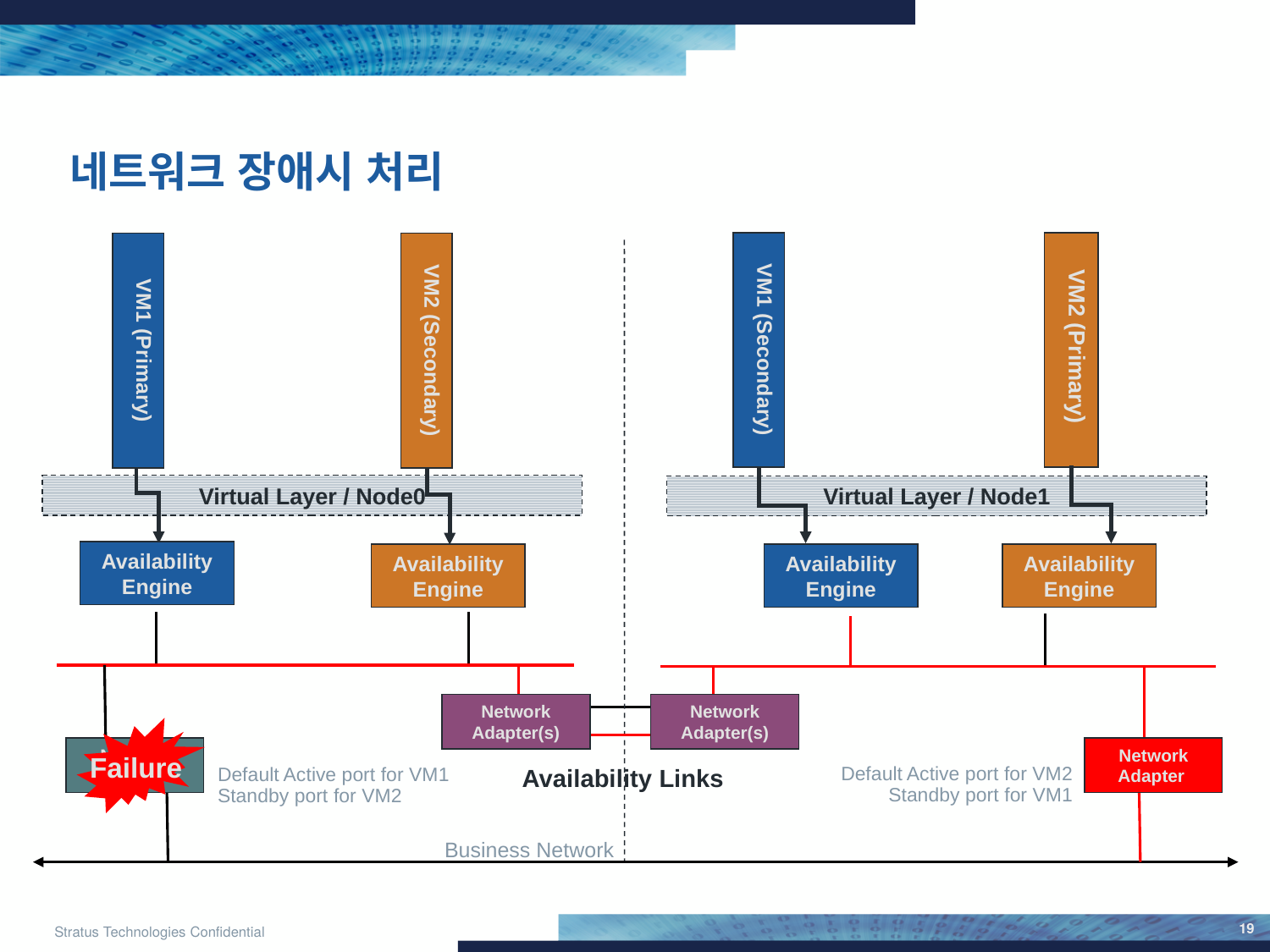

# 네트워크 장애시 처리
VM2 (Primary)
VM1 (Secondary)
VM1 (Primary)
VM2 (Secondary)

Virtual Layer / Node0
Virtual Layer / Node1
Availability Engine
Availability Engine
Availability Engine
Availability Engine
Network Adapter(s)
Network Adapter(s)
Failure
Network Adapter
Network Adapter
Availability Links
Default Active port for VM2
Standby port for VM1
Default Active port for VM1
Standby port for VM2
Business Network
19
Stratus Technologies Confidential